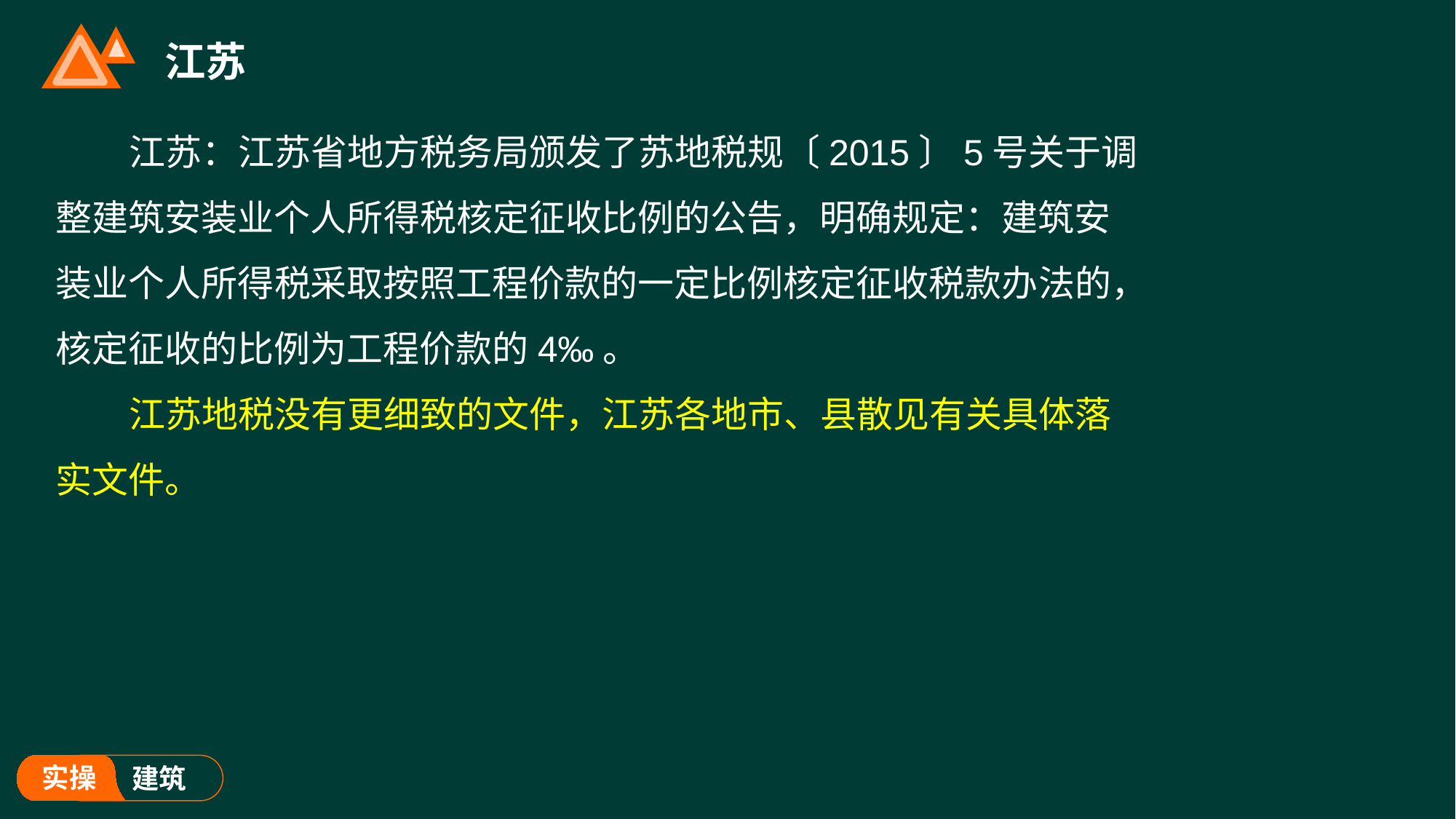

# 江苏
江苏：江苏省地方税务局颁发了苏地税规〔2015〕5号关于调整建筑安装业个人所得税核定征收比例的公告，明确规定：建筑安装业个人所得税采取按照工程价款的一定比例核定征收税款办法的，核定征收的比例为工程价款的4‰。
江苏地税没有更细致的文件，江苏各地市、县散见有关具体落实文件。